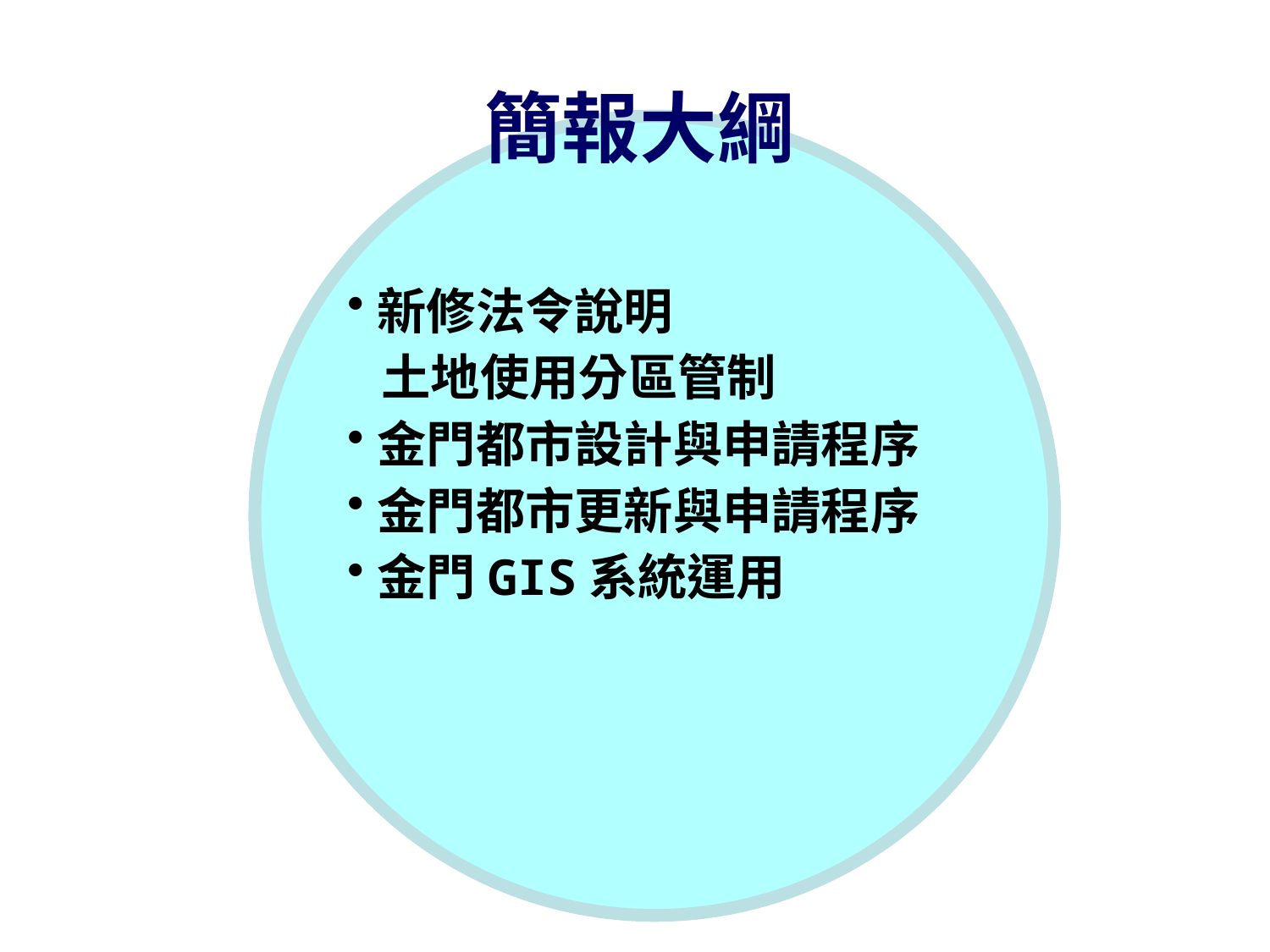

# 簡報大綱

新修法令說明
  土地使用分區管制
金門都市設計與申請程序
金門都市更新與申請程序
金門GIS系統運用